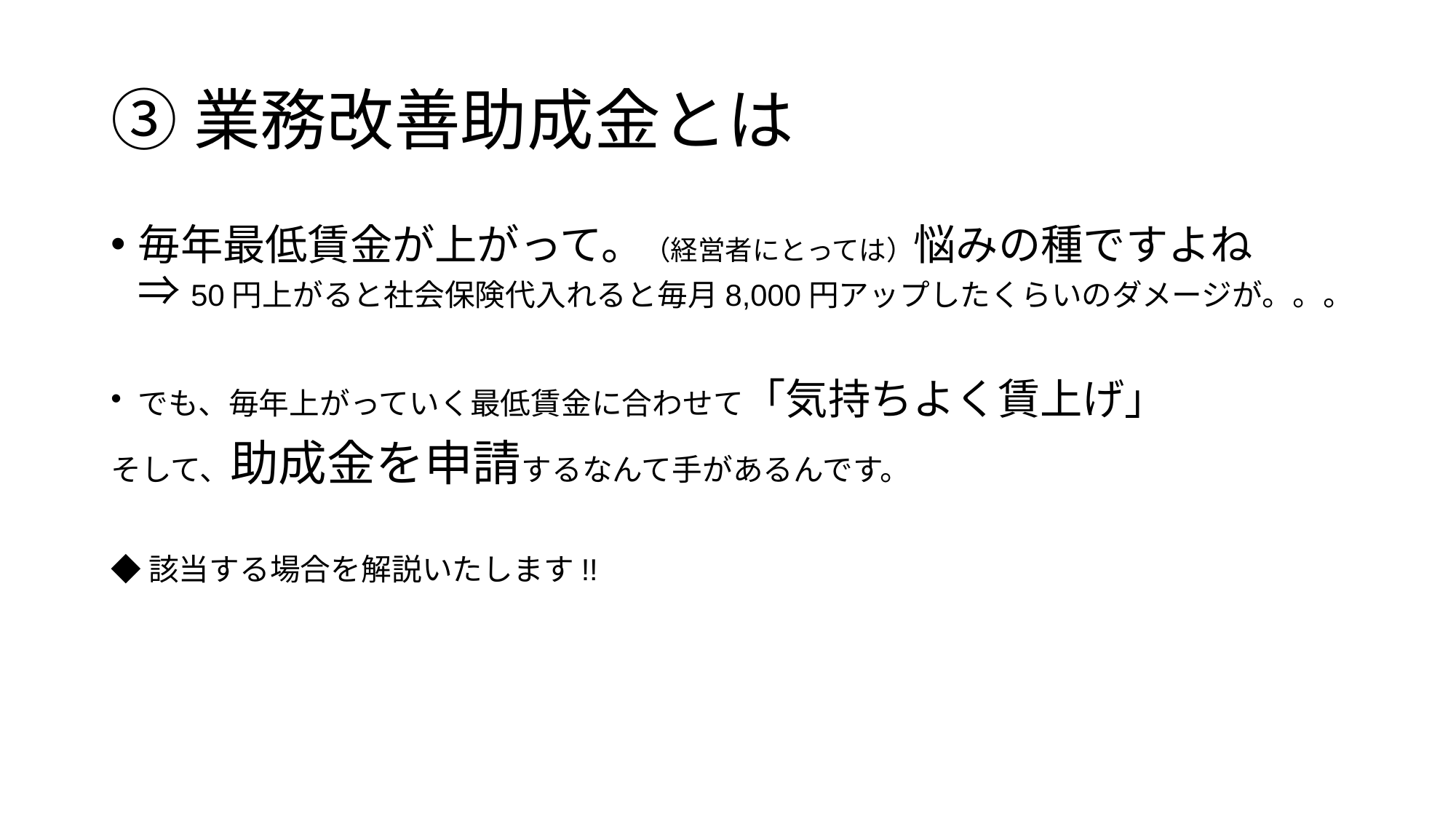

# ③業務改善助成金とは
毎年最低賃金が上がって。（経営者にとっては）悩みの種ですよね
⇒50円上がると社会保険代入れると毎月8,000円アップしたくらいのダメージが。。。

でも、毎年上がっていく最低賃金に合わせて「気持ちよく賃上げ」
そして、助成金を申請するなんて手があるんです。

◆該当する場合を解説いたします!!